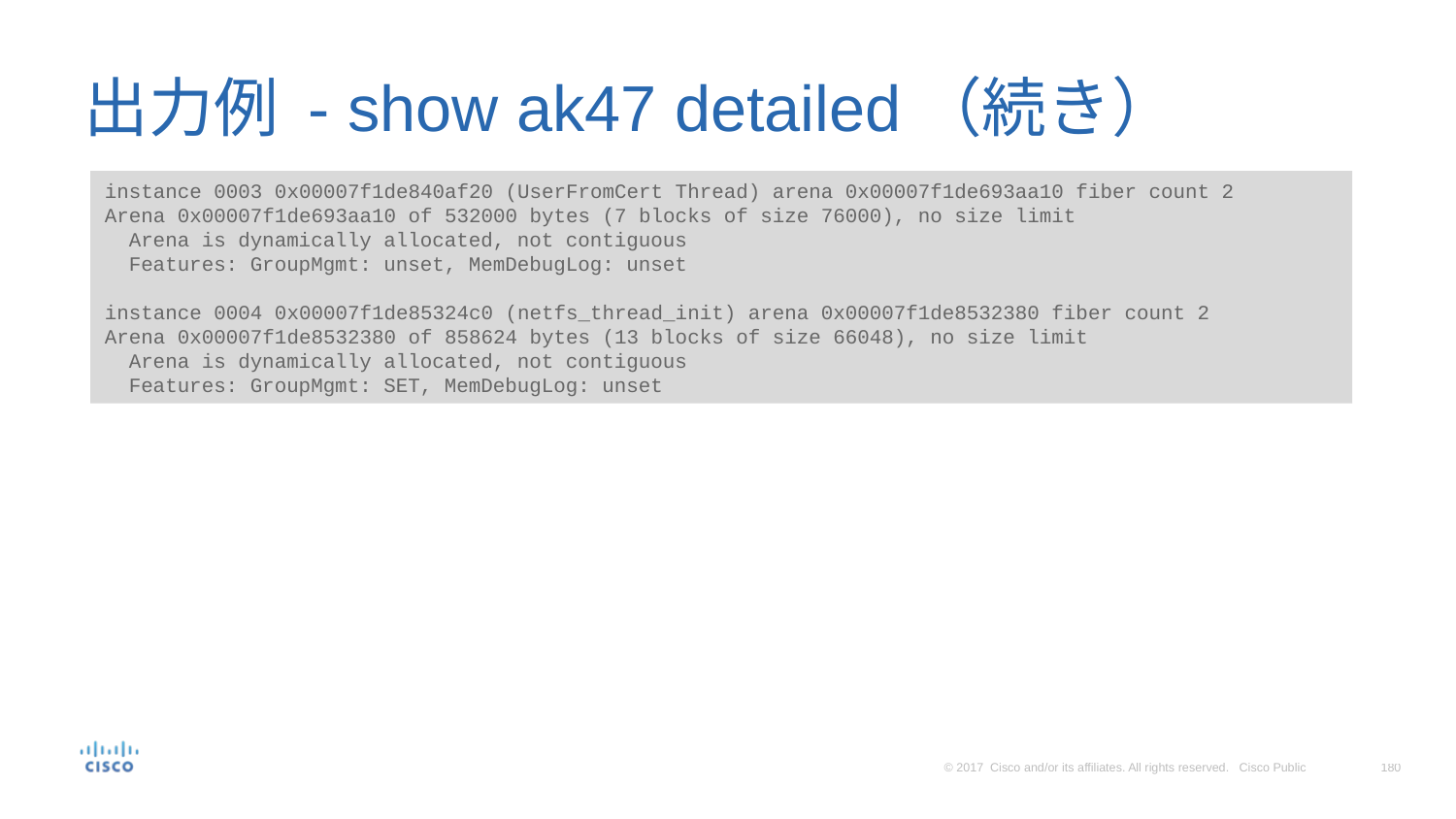

# 出力例 - show ak47 detailed（続き）
instance 0003 0x00007f1de840af20 (UserFromCert Thread) arena 0x00007f1de693aa10 fiber count 2
Arena 0x00007f1de693aa10 of 532000 bytes (7 blocks of size 76000), no size limit
  Arena is dynamically allocated, not contiguous
  Features: GroupMgmt: unset, MemDebugLog: unset

instance 0004 0x00007f1de85324c0 (netfs_thread_init) arena 0x00007f1de8532380 fiber count 2
Arena 0x00007f1de8532380 of 858624 bytes (13 blocks of size 66048), no size limit
  Arena is dynamically allocated, not contiguous
  Features: GroupMgmt: SET, MemDebugLog: unset